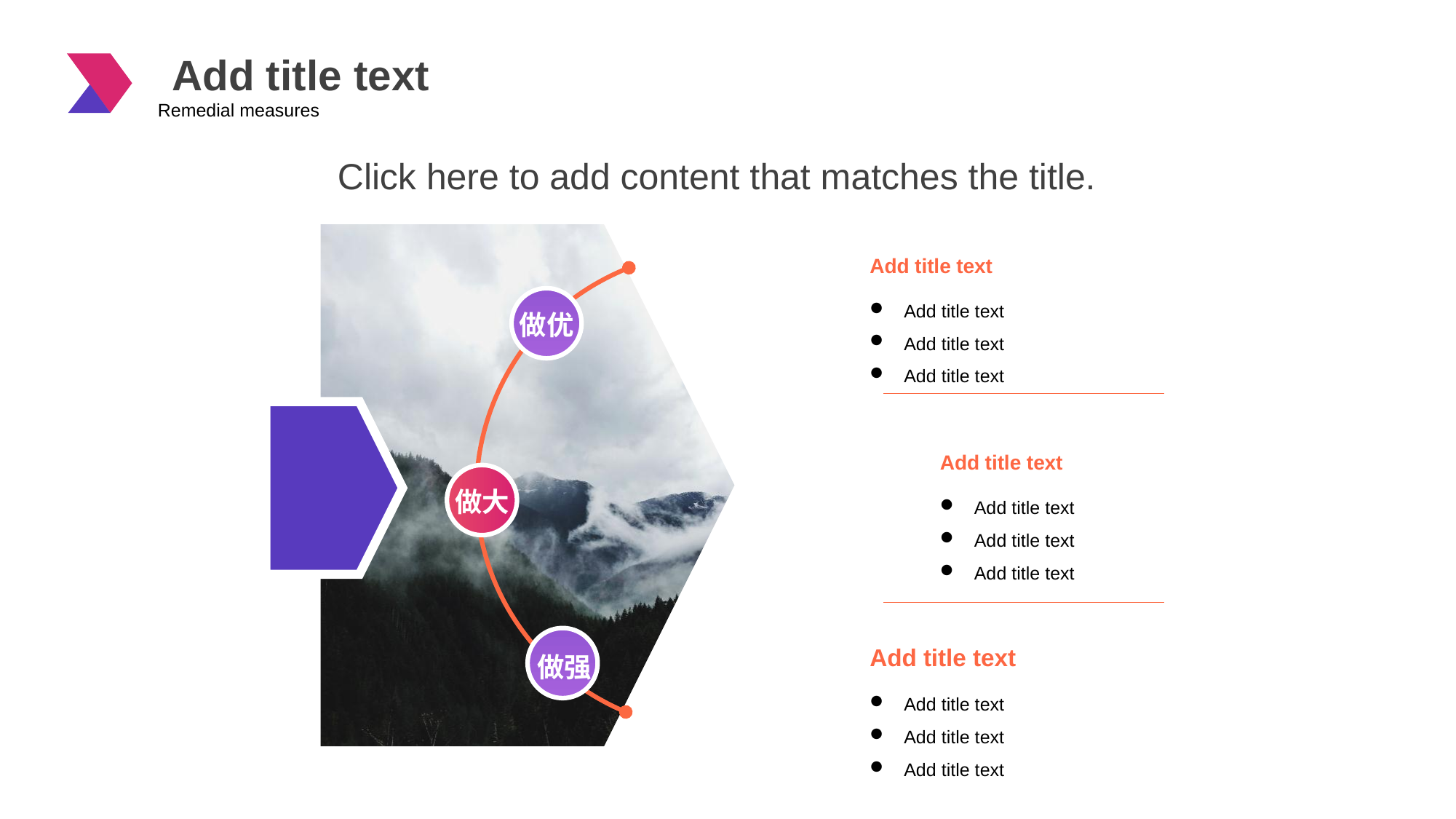

Add title text
Remedial measures

Click here to add content that matches the title.

Add title text
Add title text
Add title text
Add title text

Add title text
Add title text
Add title text
Add title text
Add title text
Add title text
Add title text
Add title text
做优

做大

做强